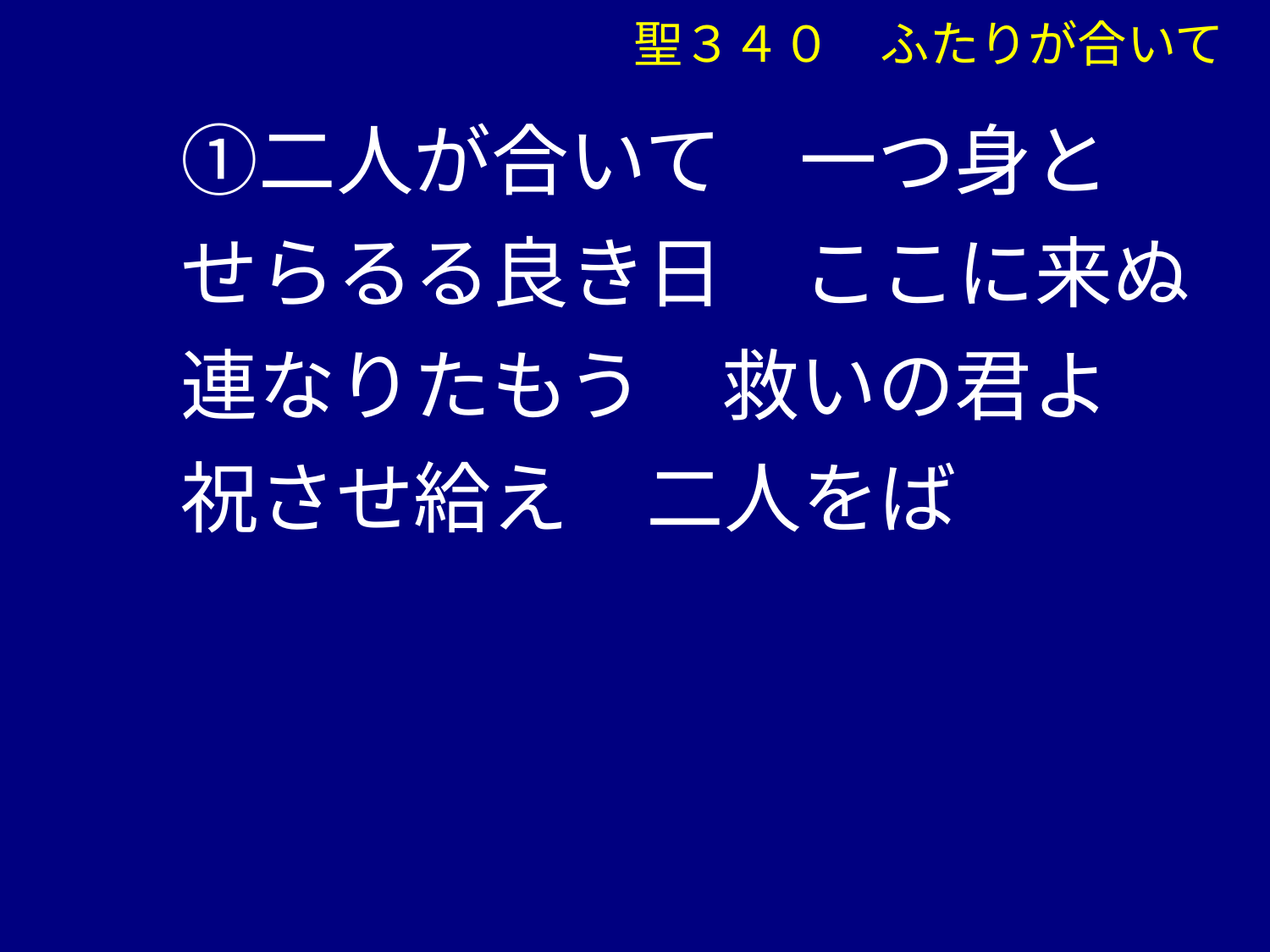

①二人が合いて　一つ身と
　せらるる良き日　ここに来ぬ
　連なりたもう　救いの君よ
　祝させ給え　二人をば

聖３４０　ふたりが合いて